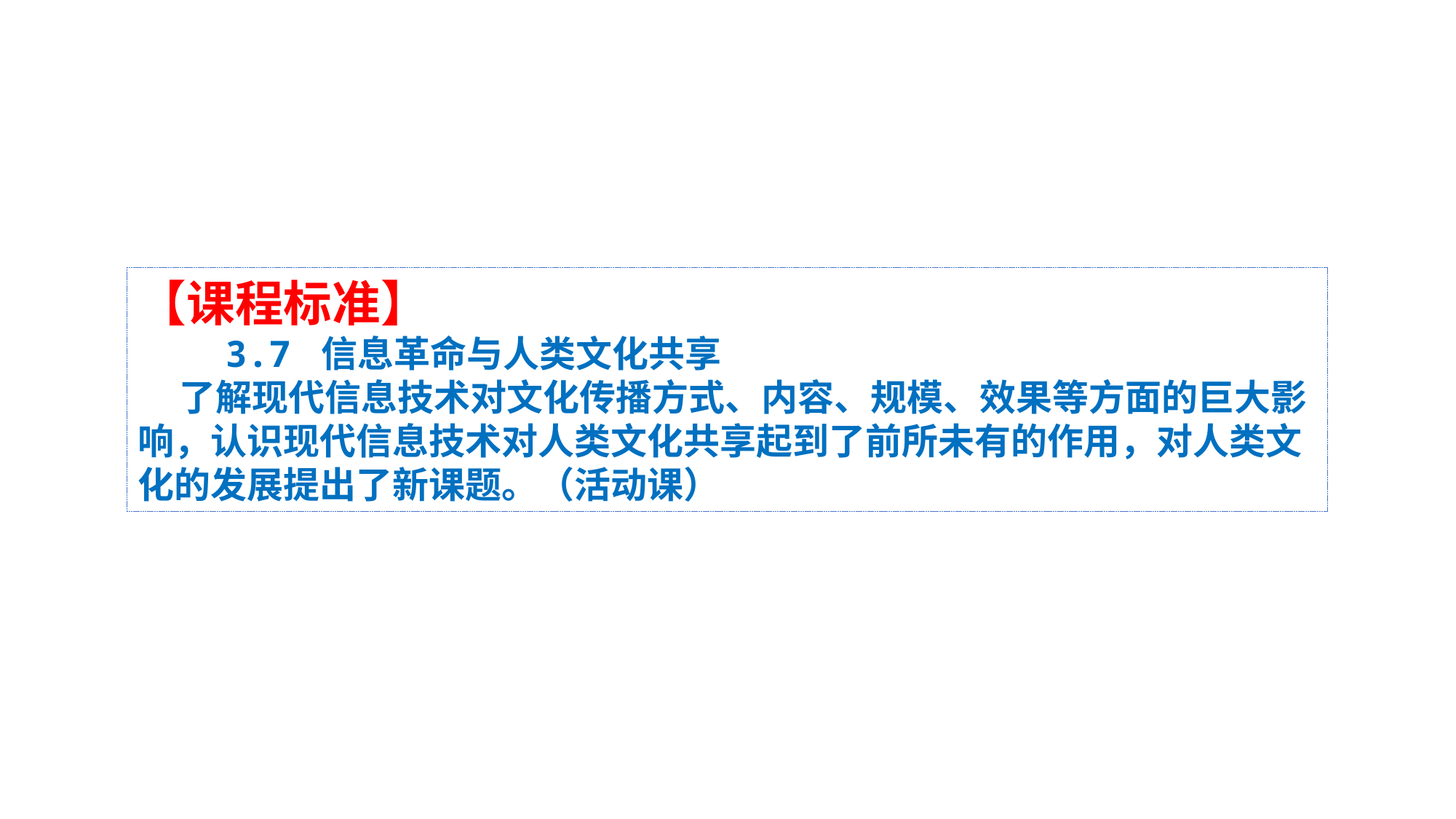

【课程标准】
    3.7 信息革命与人类文化共享
    了解现代信息技术对文化传播方式、内容、规模、效果等方面的巨大影响，认识现代信息技术对人类文化共享起到了前所未有的作用，对人类文化的发展提出了新课题。（活动课）